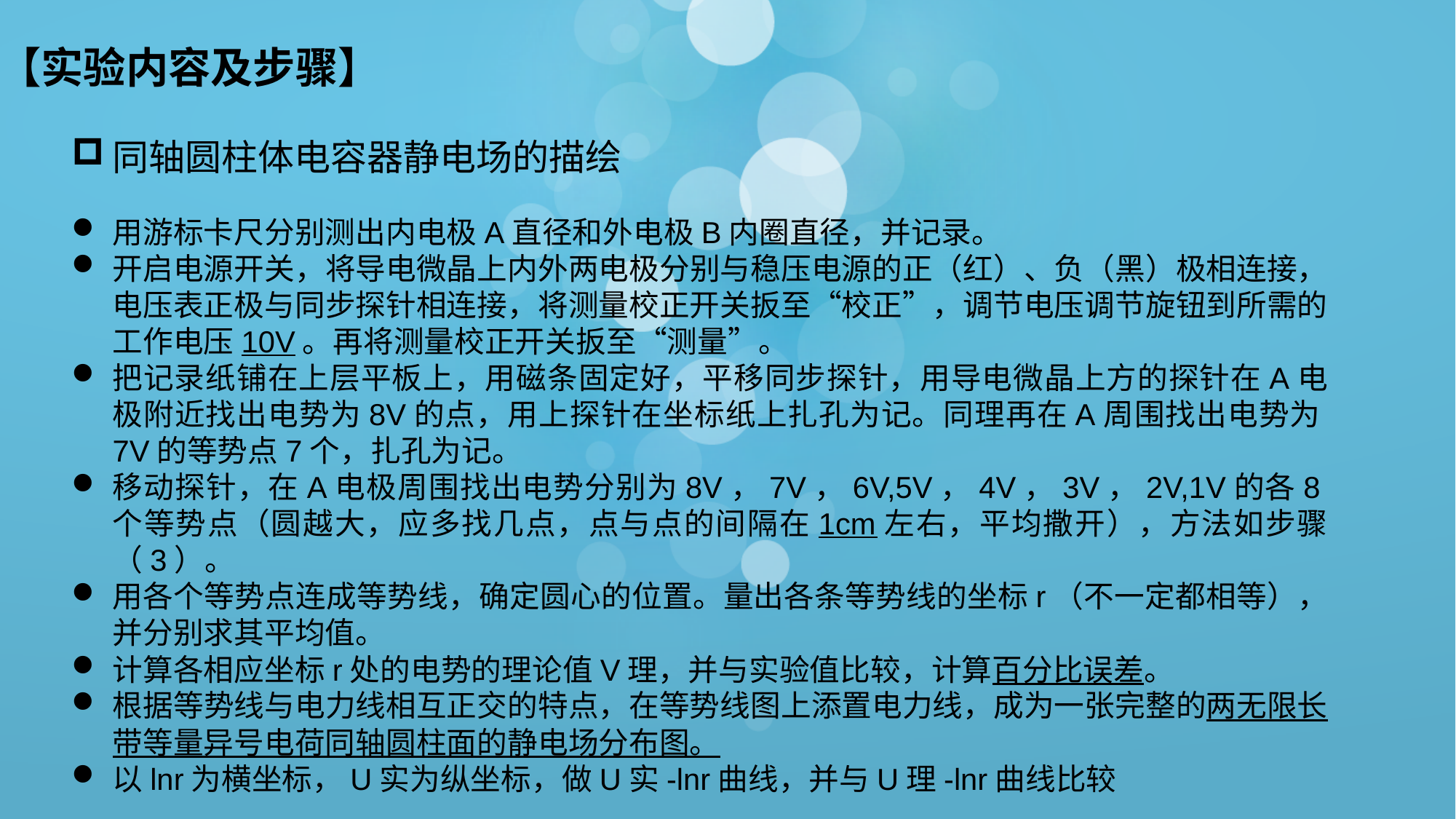

【实验内容及步骤】
同轴圆柱体电容器静电场的描绘
用游标卡尺分别测出内电极A直径和外电极B内圈直径，并记录。
开启电源开关，将导电微晶上内外两电极分别与稳压电源的正（红）、负（黑）极相连接，电压表正极与同步探针相连接，将测量校正开关扳至“校正”，调节电压调节旋钮到所需的工作电压10V。再将测量校正开关扳至“测量”。
把记录纸铺在上层平板上，用磁条固定好，平移同步探针，用导电微晶上方的探针在A电极附近找出电势为8V的点，用上探针在坐标纸上扎孔为记。同理再在A周围找出电势为7V的等势点7个，扎孔为记。
移动探针，在A电极周围找出电势分别为8V，7V，6V,5V，4V，3V，2V,1V的各8个等势点（圆越大，应多找几点，点与点的间隔在1cm左右，平均撒开），方法如步骤（3）。
用各个等势点连成等势线，确定圆心的位置。量出各条等势线的坐标r（不一定都相等），并分别求其平均值。
计算各相应坐标r处的电势的理论值V理，并与实验值比较，计算百分比误差。
根据等势线与电力线相互正交的特点，在等势线图上添置电力线，成为一张完整的两无限长带等量异号电荷同轴圆柱面的静电场分布图。
以lnr为横坐标，U实为纵坐标，做U实-lnr曲线，并与U理-lnr曲线比较